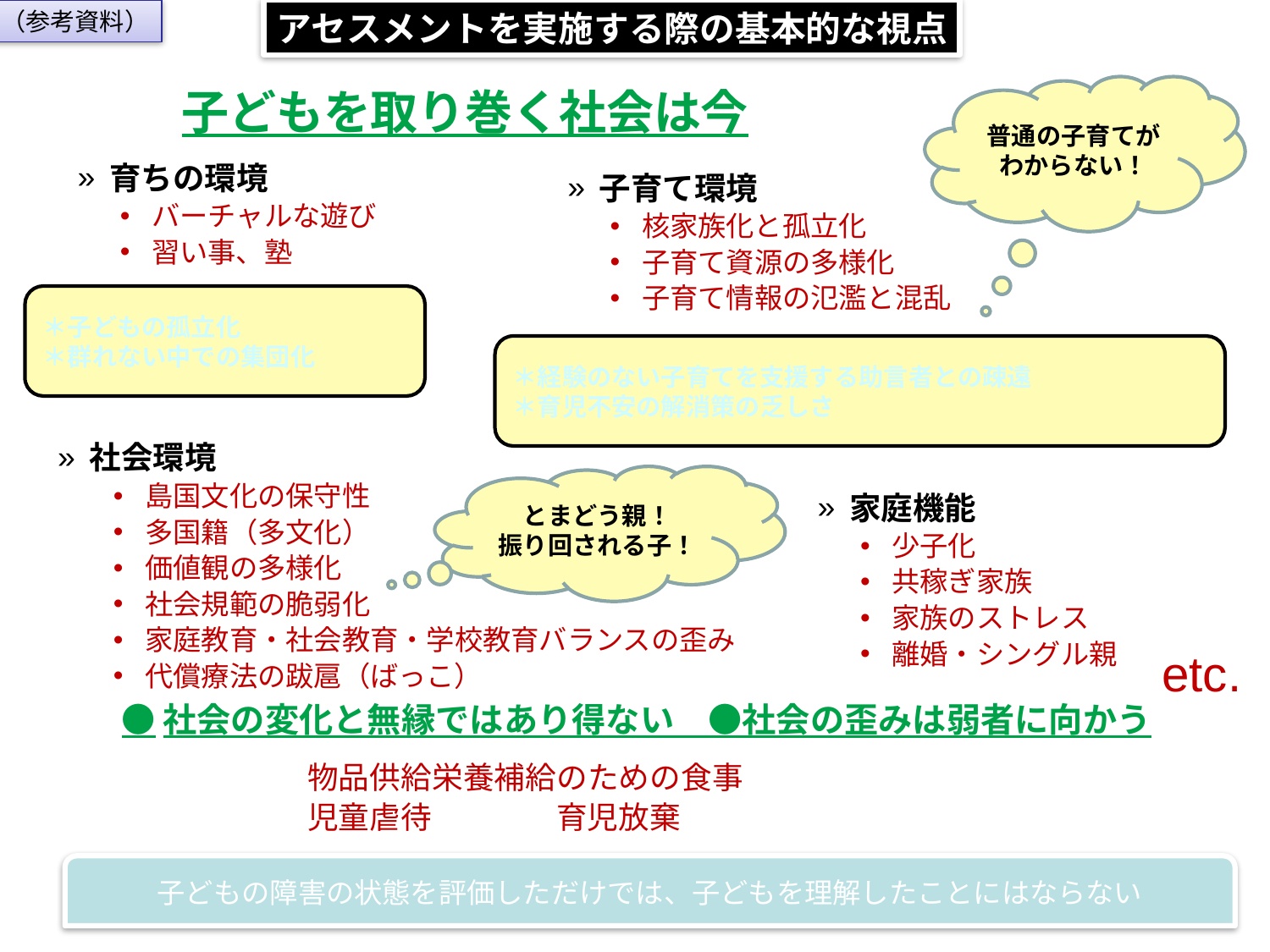

（参考資料）
アセスメントを実施する際の基本的な視点
# 子どもを取り巻く社会は今
普通の子育てがわからない！
育ちの環境
バーチャルな遊び
習い事、塾
子育て環境
核家族化と孤立化
子育て資源の多様化
子育て情報の氾濫と混乱
＊子どもの孤立化
＊群れない中での集団化
＊経験のない子育てを支援する助言者との疎遠
＊育児不安の解消策の乏しさ
社会環境
島国文化の保守性
多国籍（多文化）
価値観の多様化
社会規範の脆弱化
家庭教育・社会教育・学校教育バランスの歪み
代償療法の跋扈（ばっこ）
とまどう親！
振り回される子！
家庭機能
少子化
共稼ぎ家族
家族のストレス
離婚・シングル親
etc.
●社会の変化と無縁ではあり得ない　●社会の歪みは弱者に向かう
物品供給	栄養補給のための食事
児童虐待　	育児放棄

子どもの障害の状態を評価しただけでは、子どもを理解したことにはならない